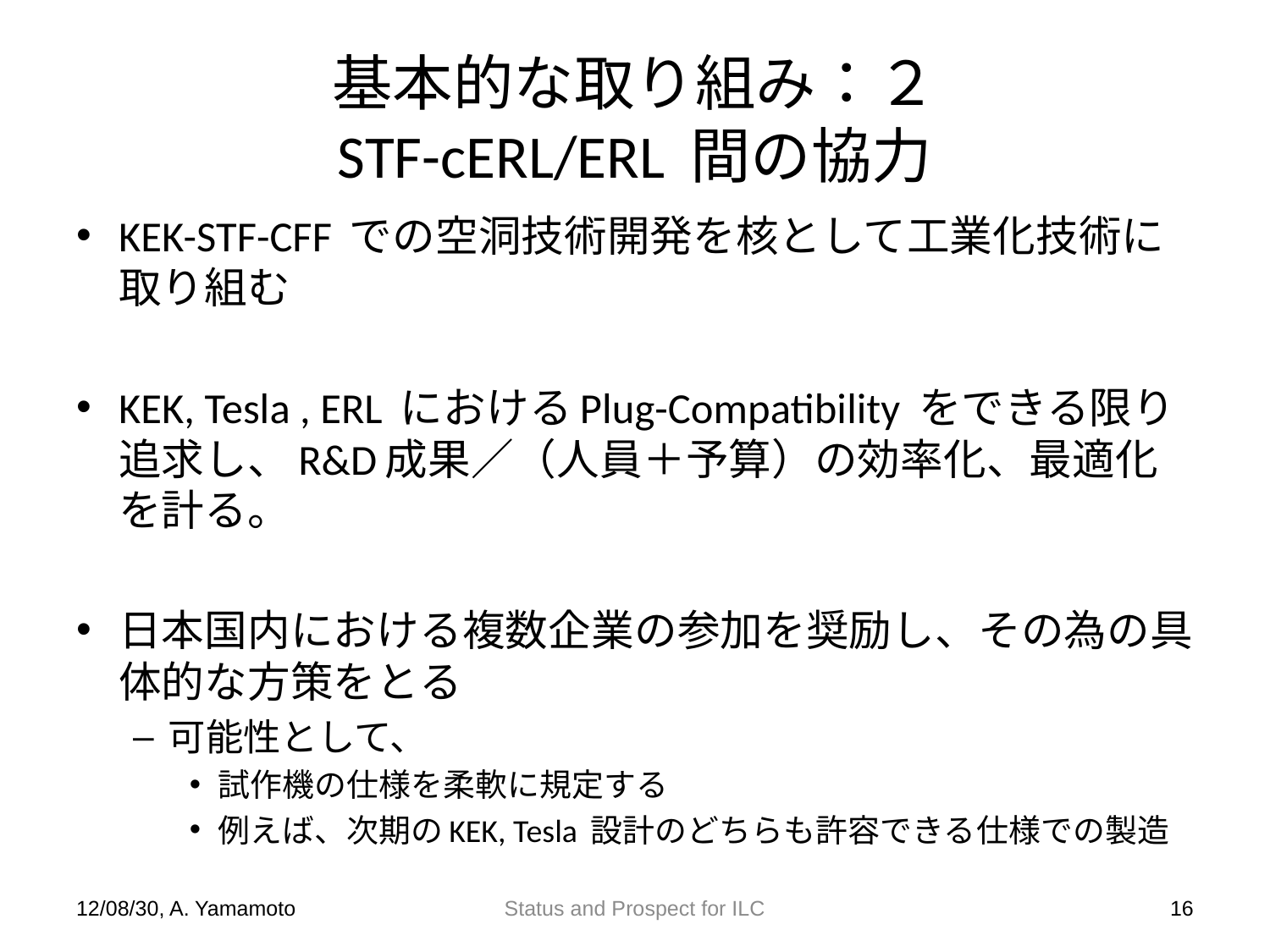

# 基本的な取り組み：２ STF-cERL/ERL 間の協力
KEK-STF-CFF での空洞技術開発を核として工業化技術に取り組む

KEK, Tesla , ERL におけるPlug-Compatibility をできる限り追求し、R&D成果／（人員＋予算）の効率化、最適化を計る。

日本国内における複数企業の参加を奨励し、その為の具体的な方策をとる
可能性として、
試作機の仕様を柔軟に規定する
例えば、次期のKEK, Tesla 設計のどちらも許容できる仕様での製造

12/08/30, A. Yamamoto
Status and Prospect for ILC
16